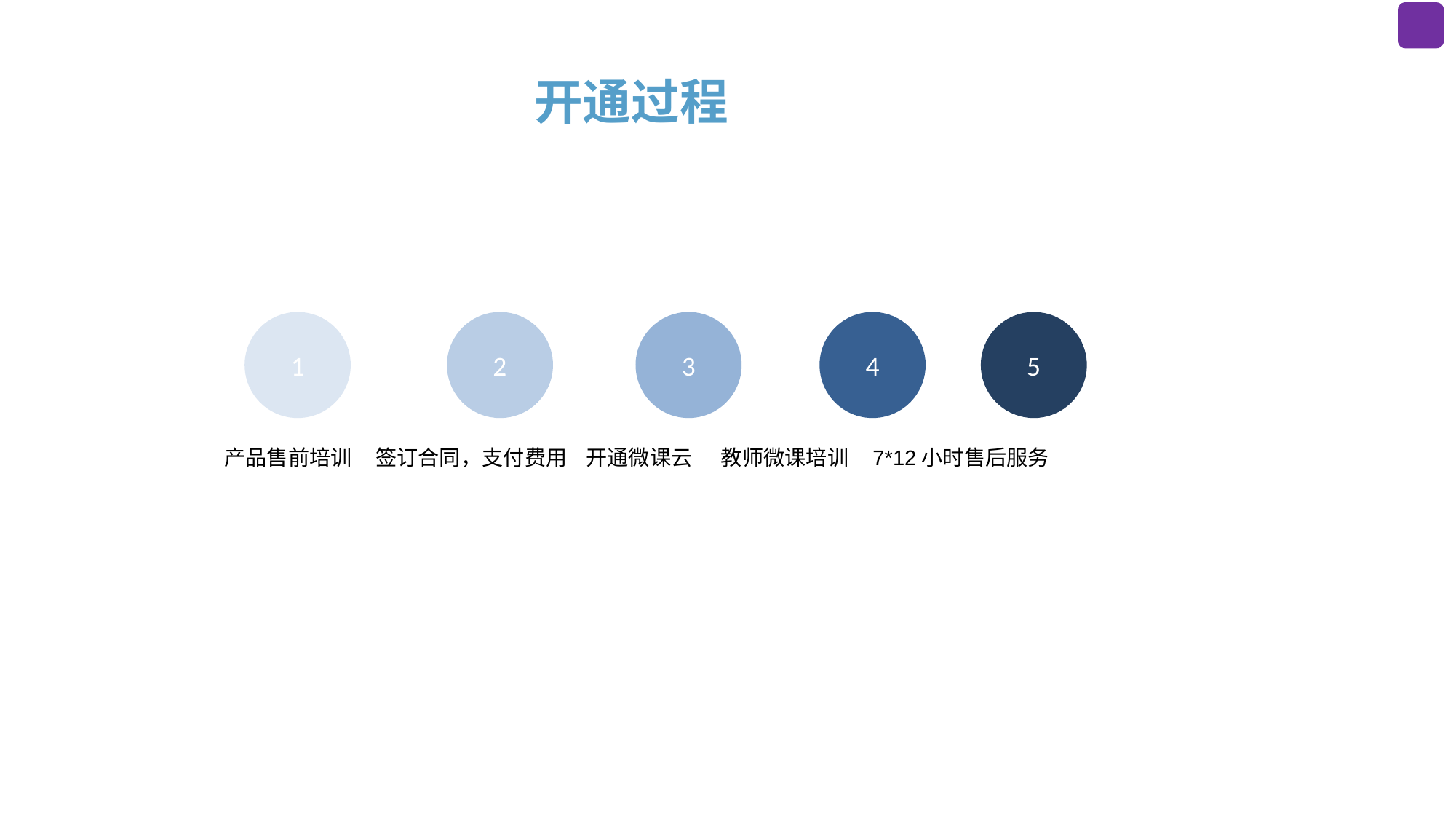

开通过程
1
2
3
4
5
产品售前培训     签订合同，支付费用    开通微课云      教师微课培训    7*12小时售后服务